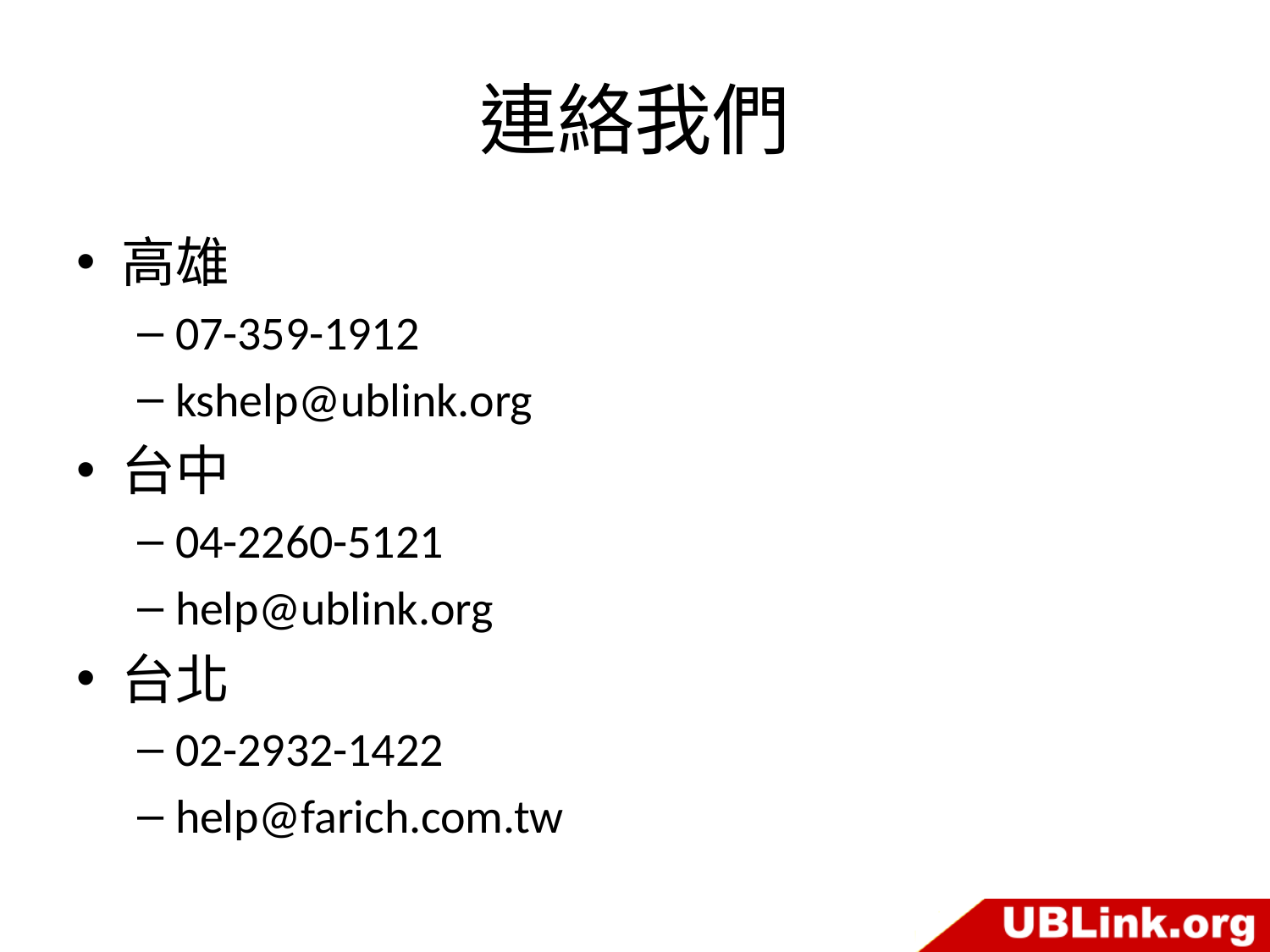

# 連絡我們
高雄
07-359-1912
kshelp@ublink.org
台中
04-2260-5121
help@ublink.org
台北
02-2932-1422
help@farich.com.tw